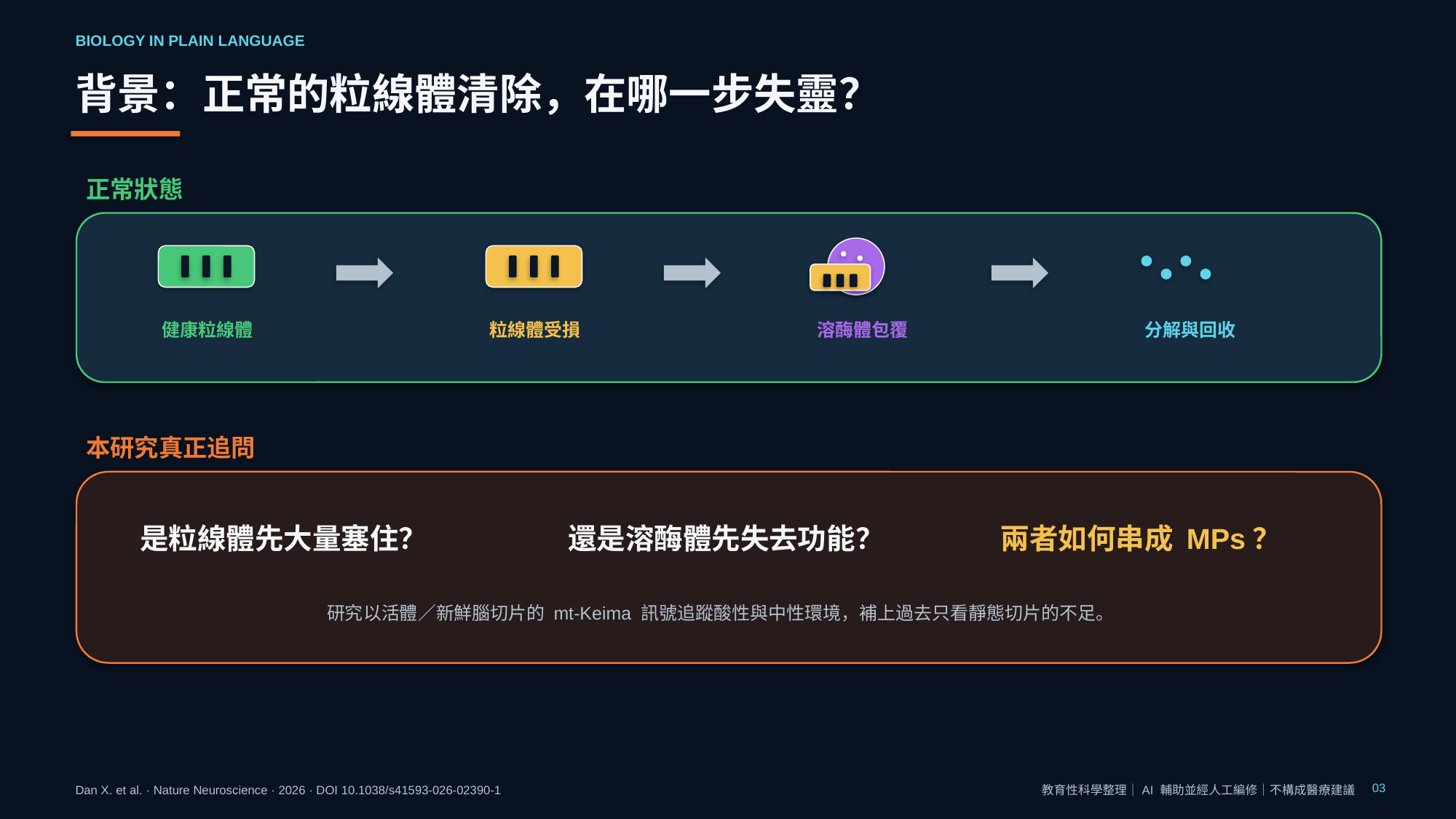

BIOLOGY IN PLAIN LANGUAGE
背景：正常的粒線體清除，在哪一步失靈？

正常狀態

健康粒線體
粒線體受損
溶酶體包覆
分解與回收
本研究真正追問

是粒線體先大量塞住？
還是溶酶體先失去功能？
兩者如何串成 MPs？
研究以活體／新鮮腦切片的 mt-Keima 訊號追蹤酸性與中性環境，補上過去只看靜態切片的不足。
03
Dan X. et al. · Nature Neuroscience · 2026 · DOI 10.1038/s41593-026-02390-1
教育性科學整理｜AI 輔助並經人工編修｜不構成醫療建議